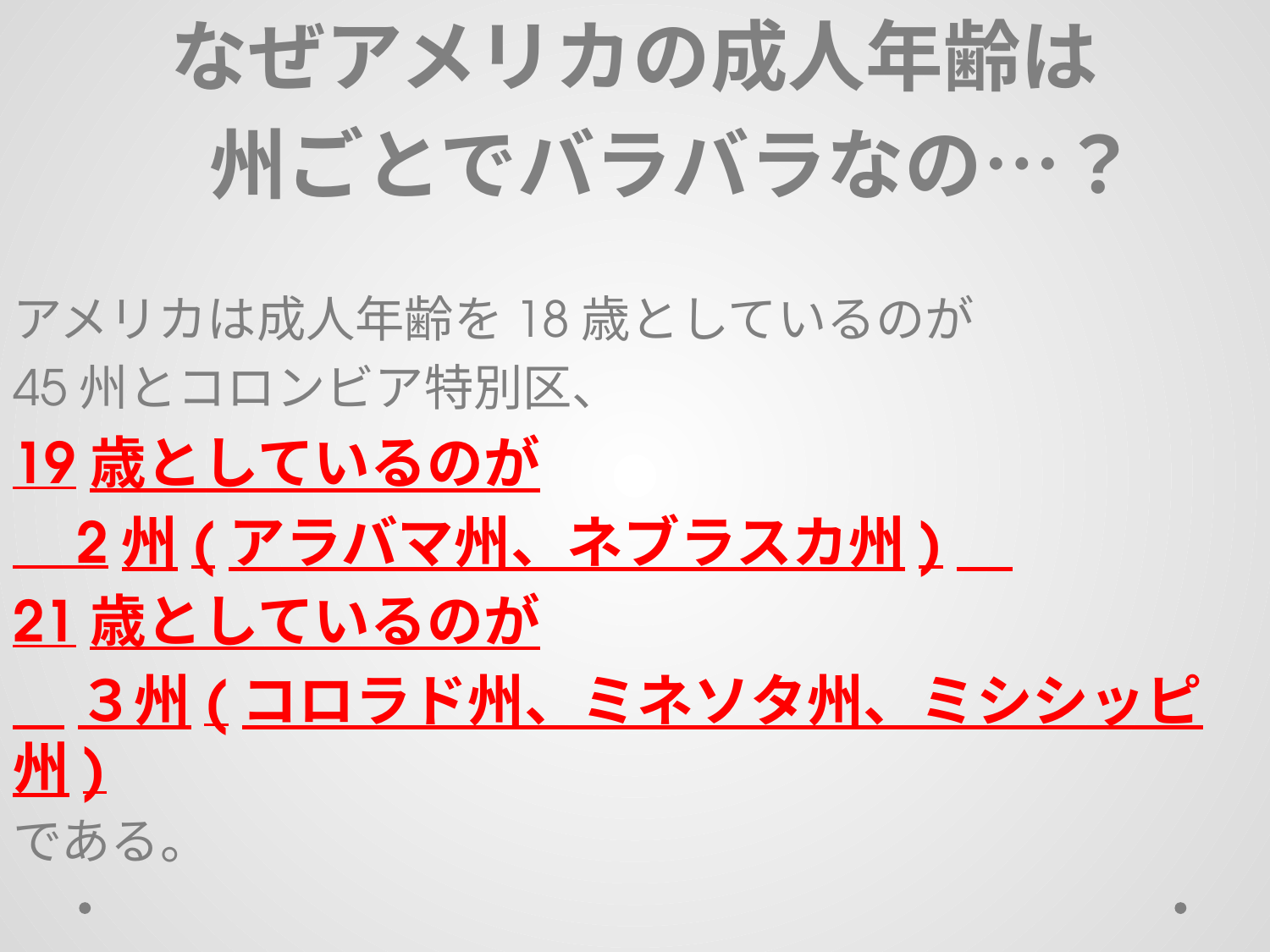

なぜアメリカの成人年齢は
　州ごとでバラバラなの…？

アメリカは成人年齢を18歳としているのが
45州とコロンビア特別区、
19歳としているのが
    2州(アラバマ州、ネブラスカ州)
21歳としているのが
    ３州(コロラド州、ミネソタ州、ミシシッピ州)
である。